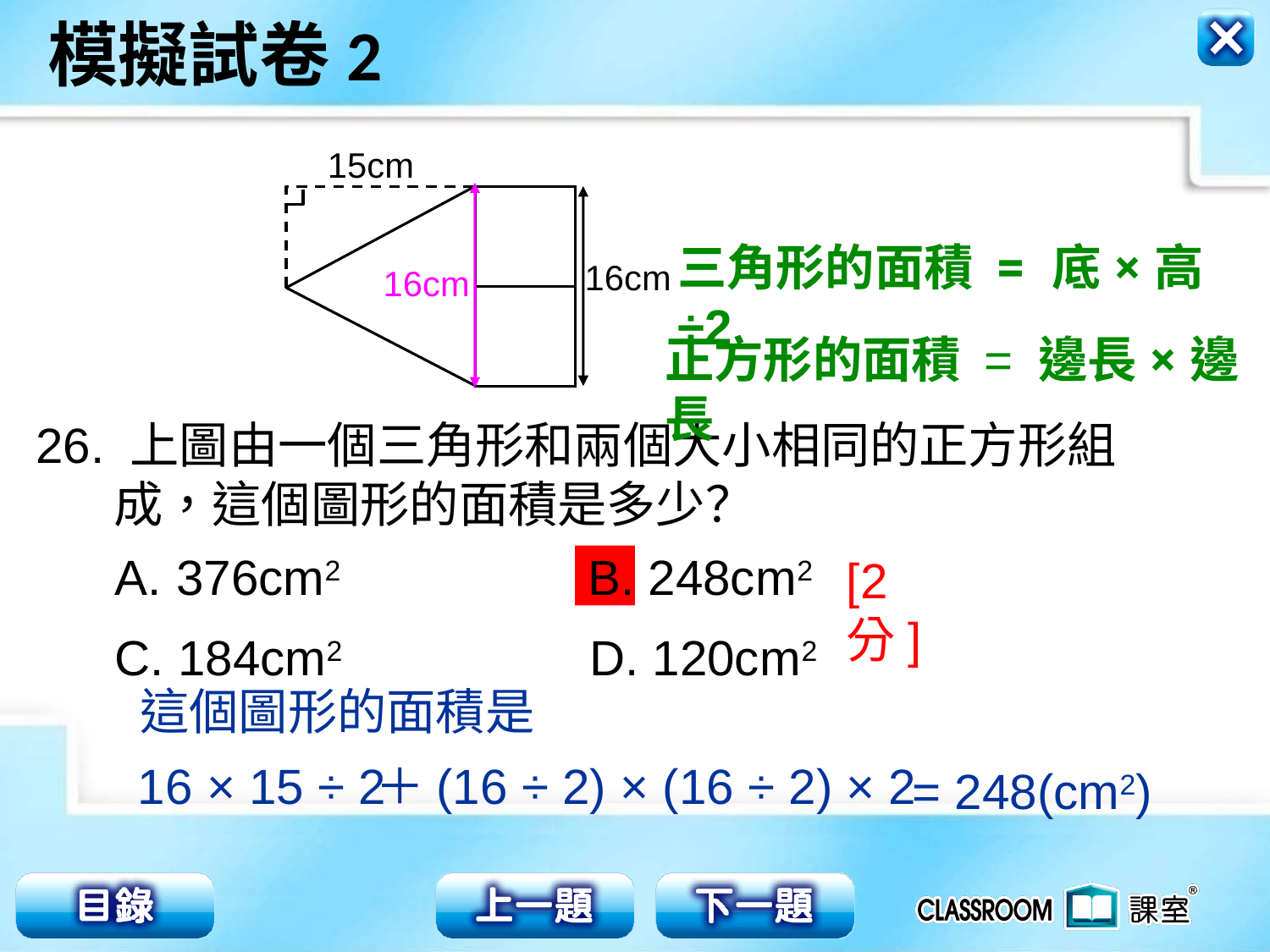

15cm

16cm

三角形的面積 = 底×高÷2
16cm

正方形的面積 = 邊長×邊長
26. 上圖由一個三角形和兩個大小相同的正方形組
      成，這個圖形的面積是多少？
[2分]

 376cm2                  B. 248cm2
C. 184cm2                  D. 120cm2
這個圖形的面積是
16 × 15 ÷ 2
＋(16 ÷ 2) × (16 ÷ 2) × 2
= 248(cm2)